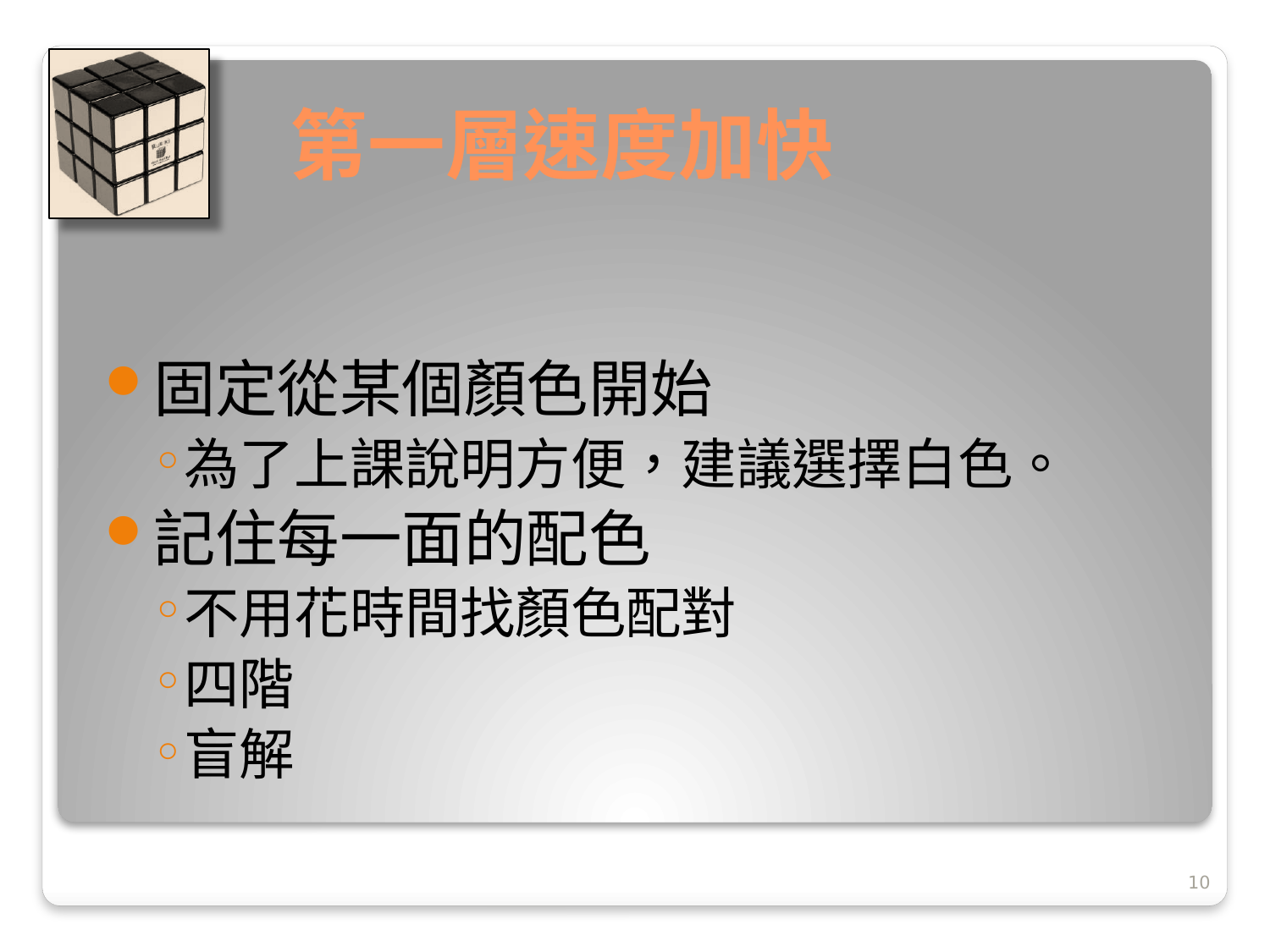

# 第一層速度加快
固定從某個顏色開始
為了上課說明方便，建議選擇白色。
記住每一面的配色
不用花時間找顏色配對
四階
盲解
10